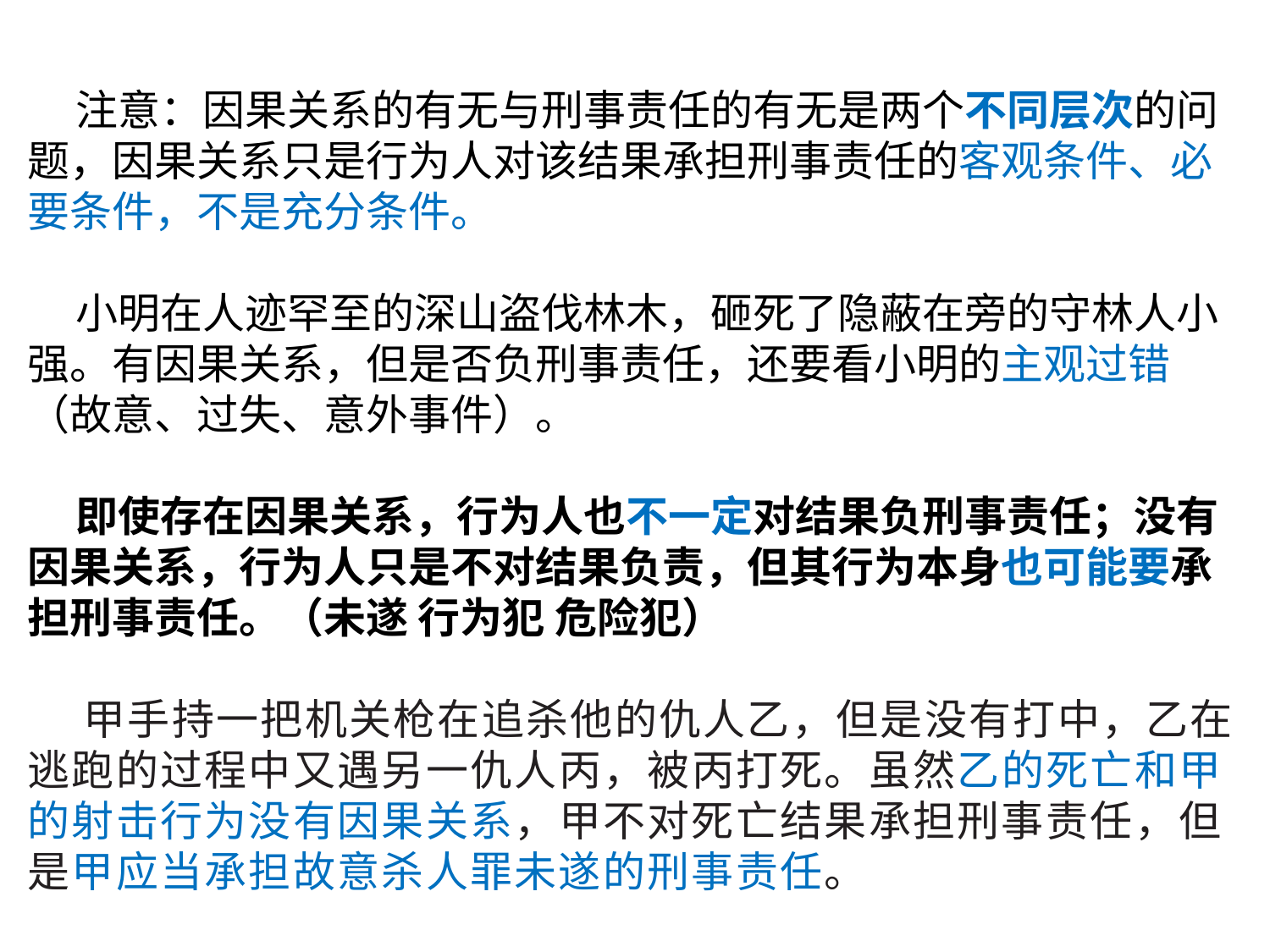

注意：因果关系的有无与刑事责任的有无是两个不同层次的问题，因果关系只是行为人对该结果承担刑事责任的客观条件、必要条件，不是充分条件。

    小明在人迹罕至的深山盗伐林木，砸死了隐蔽在旁的守林人小强。有因果关系，但是否负刑事责任，还要看小明的主观过错（故意、过失、意外事件）。

    即使存在因果关系，行为人也不一定对结果负刑事责任；没有因果关系，行为人只是不对结果负责，但其行为本身也可能要承担刑事责任。（未遂 行为犯 危险犯）

    甲手持一把机关枪在追杀他的仇人乙，但是没有打中，乙在逃跑的过程中又遇另一仇人丙，被丙打死。虽然乙的死亡和甲的射击行为没有因果关系，甲不对死亡结果承担刑事责任，但是甲应当承担故意杀人罪未遂的刑事责任。